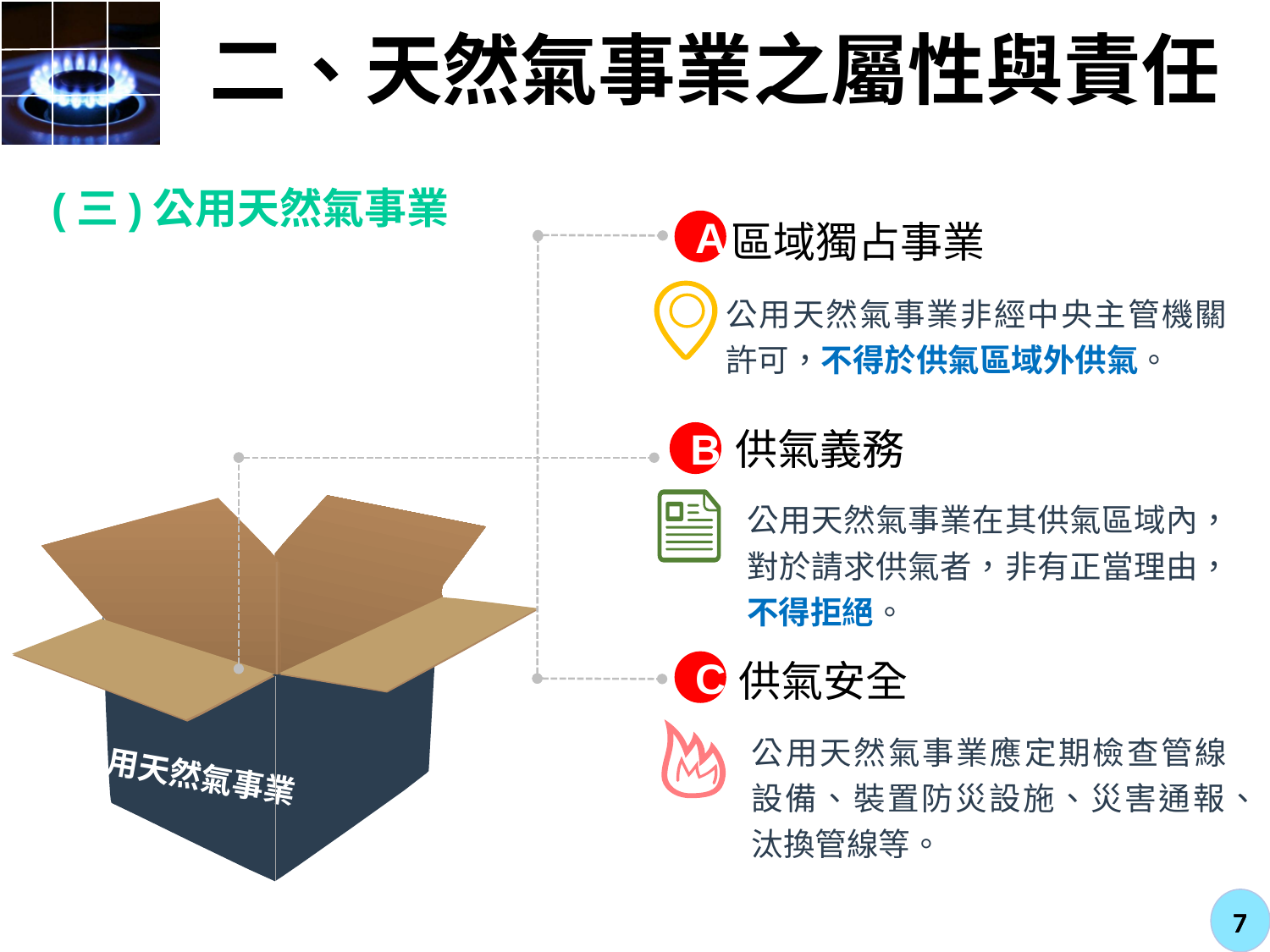

# 二、天然氣事業之屬性與責任
(三)公用天然氣事業
A
區域獨占事業

公用天然氣事業非經中央主管機關許可，不得於供氣區域外供氣。

B
供氣義務
公用天然氣事業在其供氣區域內，對於請求供氣者，非有正當理由，不得拒絕。

公用天然氣事業
C
供氣安全

公用天然氣事業應定期檢查管線設備、裝置防災設施、災害通報、汰換管線等。

7
7